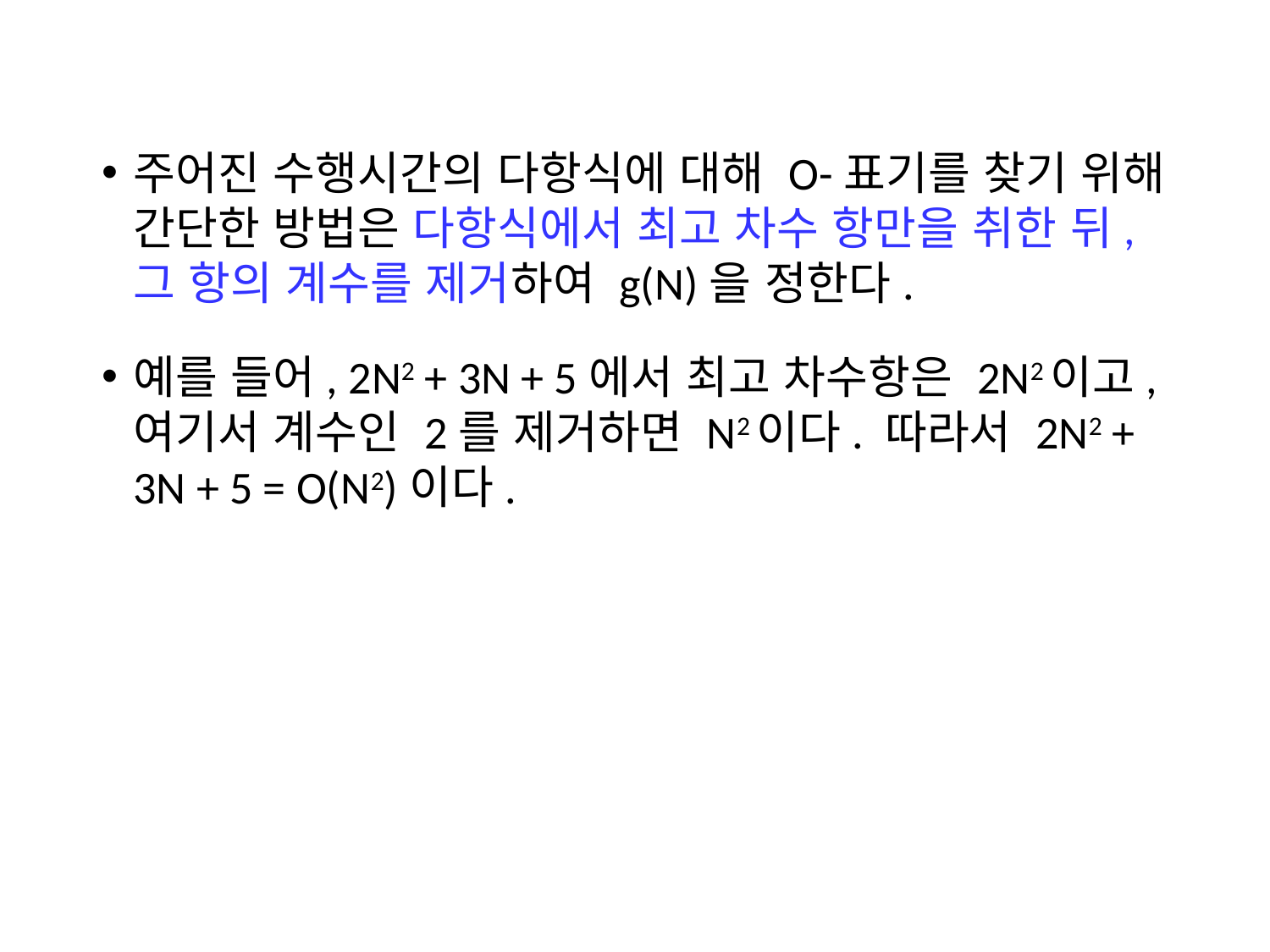

주어진 수행시간의 다항식에 대해 O-표기를 찾기 위해 간단한 방법은 다항식에서 최고 차수 항만을 취한 뒤, 그 항의 계수를 제거하여 g(N)을 정한다.
예를 들어, 2N2 + 3N + 5에서 최고 차수항은 2N2이고, 여기서 계수인 2를 제거하면 N2이다. 따라서 2N2 + 3N + 5 = O(N2)이다.